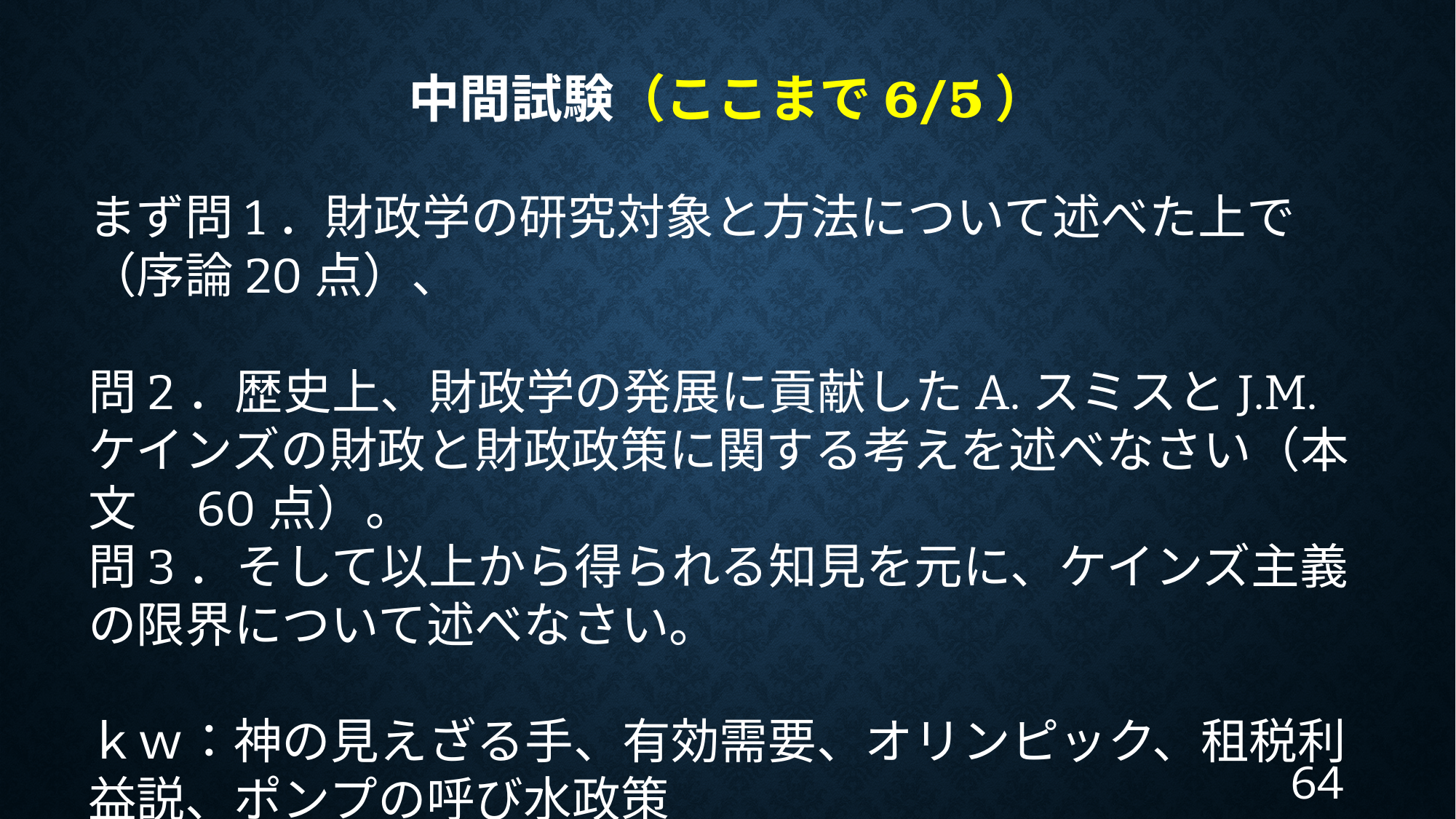

# 中間試験（ここまで6/5）
まず問1．財政学の研究対象と方法について述べた上で（序論20点）、

問2．歴史上、財政学の発展に貢献したA.スミスとJ.M.ケインズの財政と財政政策に関する考えを述べなさい（本文　60点）。
問3．そして以上から得られる知見を元に、ケインズ主義の限界について述べなさい。

ｋｗ：神の見えざる手、有効需要、オリンピック、租税利益説、ポンプの呼び水政策
64